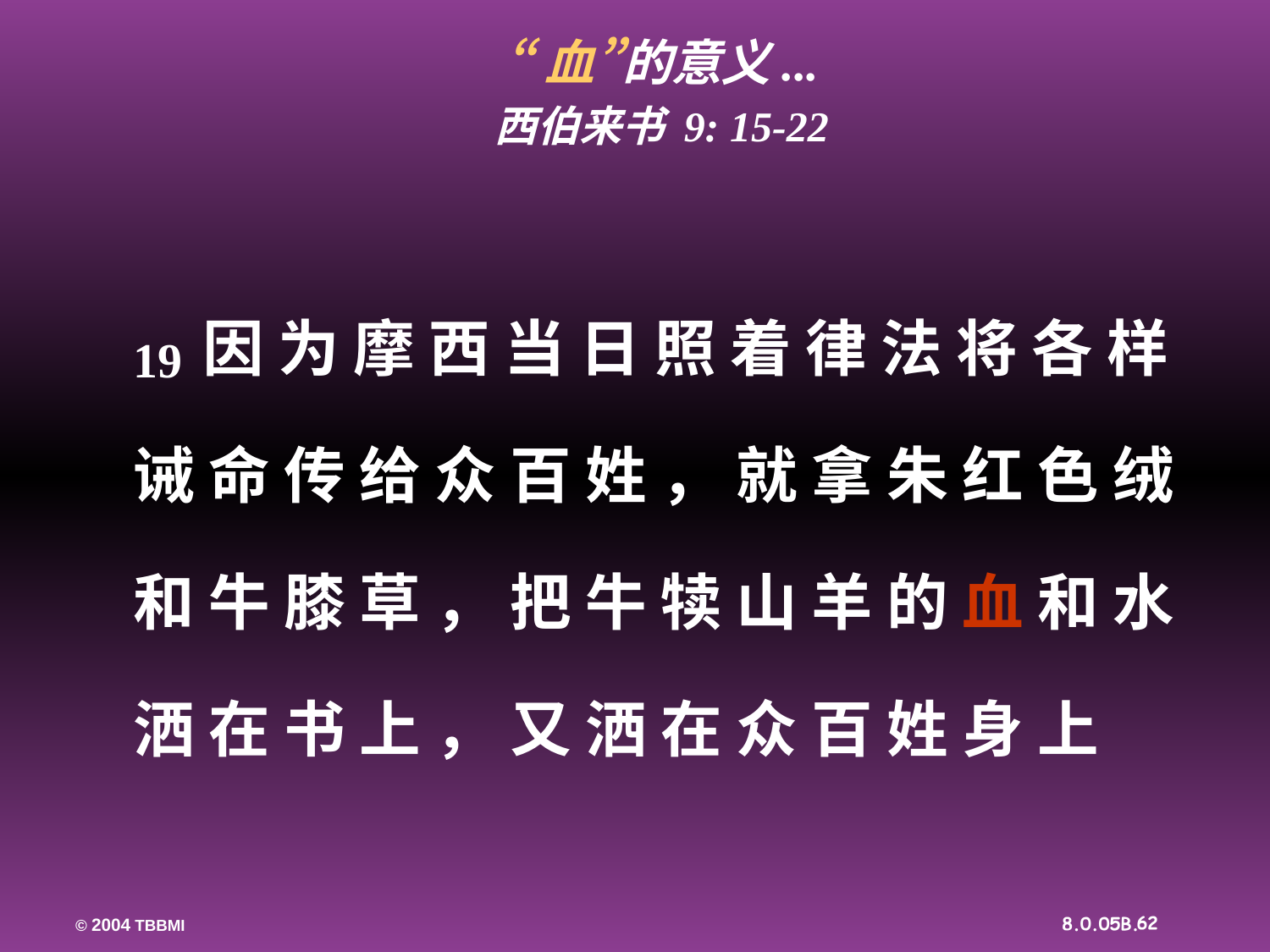

“血”的意义...
西伯来书 9: 15-22

19因 为 摩 西 当 日 照 着 律 法 将 各 样 诫 命 传 给 众 百 姓 ， 就 拿 朱 红 色 绒 和 牛 膝 草 ， 把 牛 犊 山 羊 的 血 和 水 洒 在 书 上 ， 又 洒 在 众 百 姓 身 上

62